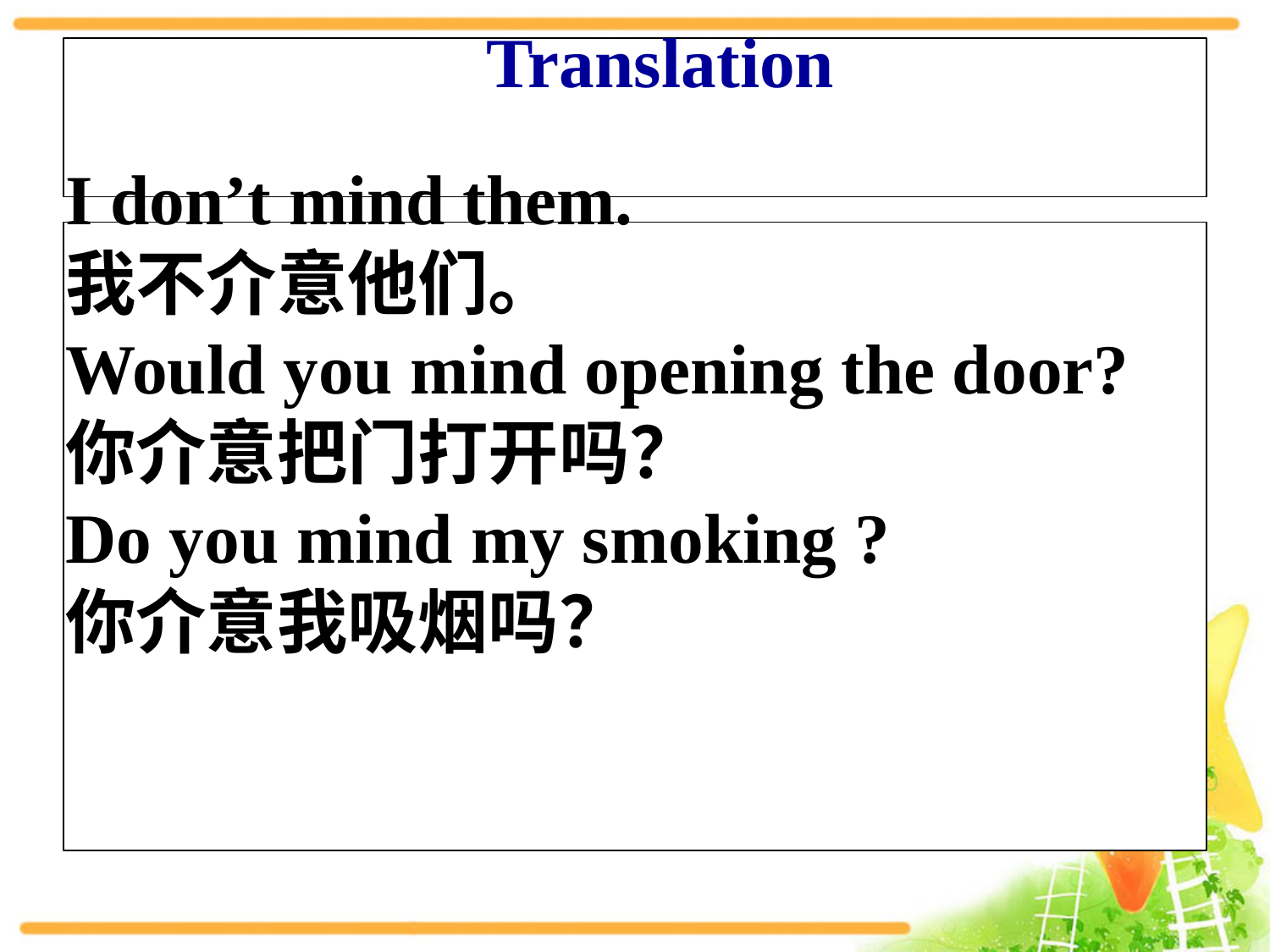

Translation
I don’t mind them.
我不介意他们。
Would you mind opening the door?
你介意把门打开吗？
Do you mind my smoking ?
你介意我吸烟吗？